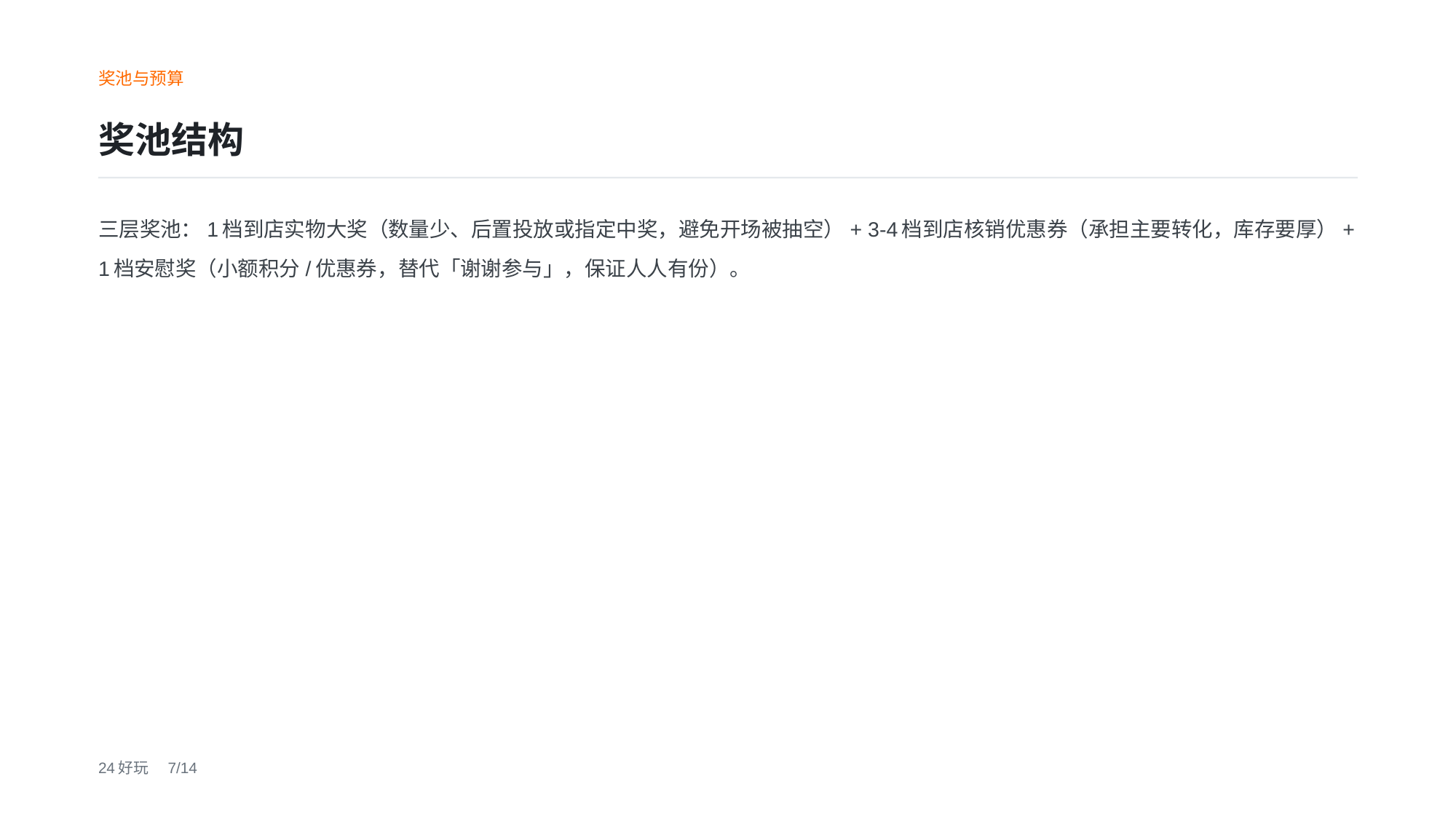

奖池与预算
奖池结构

三层奖池：1档到店实物大奖（数量少、后置投放或指定中奖，避免开场被抽空）+ 3-4档到店核销优惠券（承担主要转化，库存要厚）+ 1档安慰奖（小额积分/优惠券，替代「谢谢参与」，保证人人有份）。
24好玩　7/14